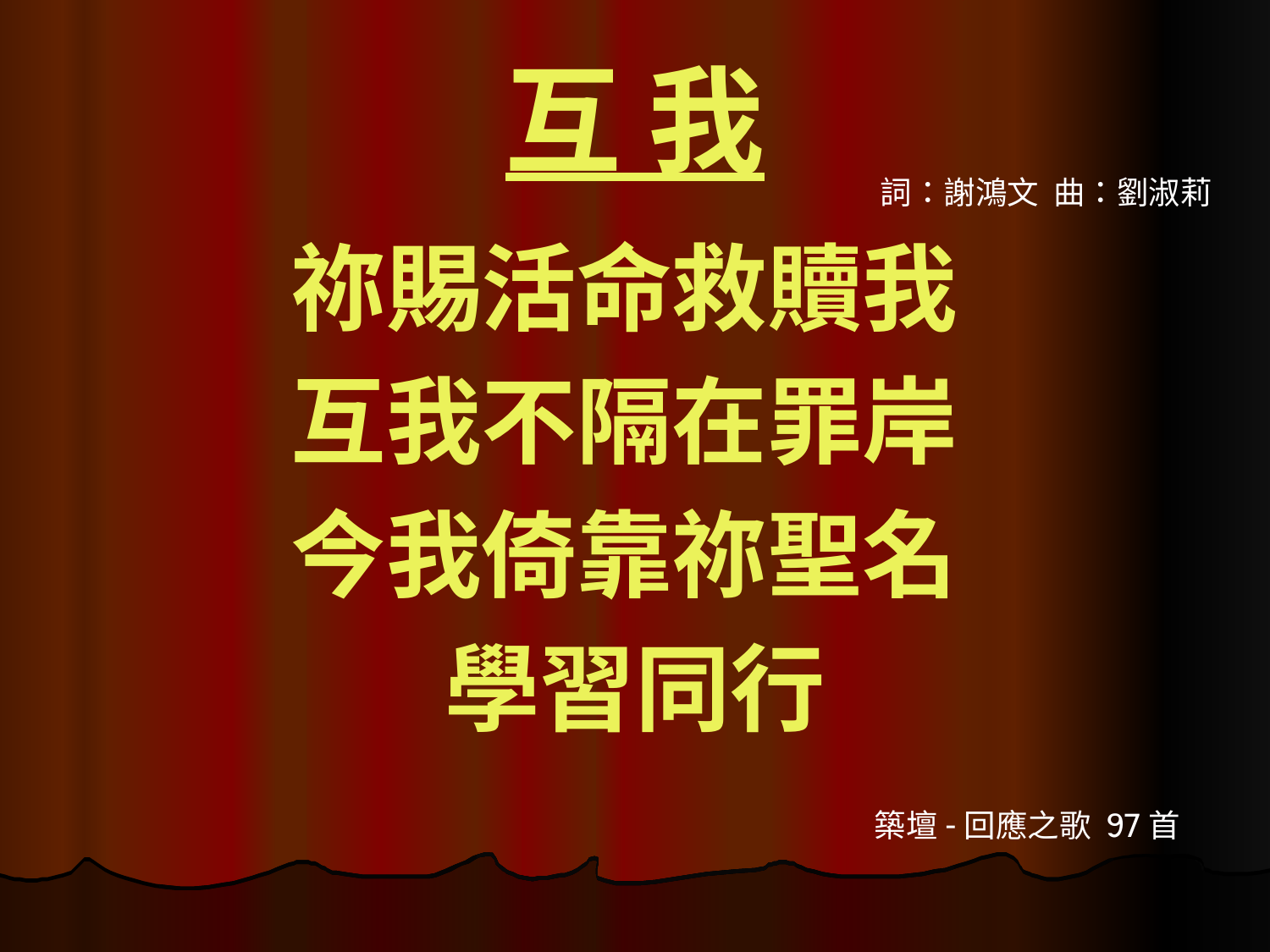

# 互 我
詞：謝鴻文  曲：劉淑莉
祢賜活命救贖我
互我不隔在罪岸
今我倚靠祢聖名
學習同行

築壇-回應之歌 97首